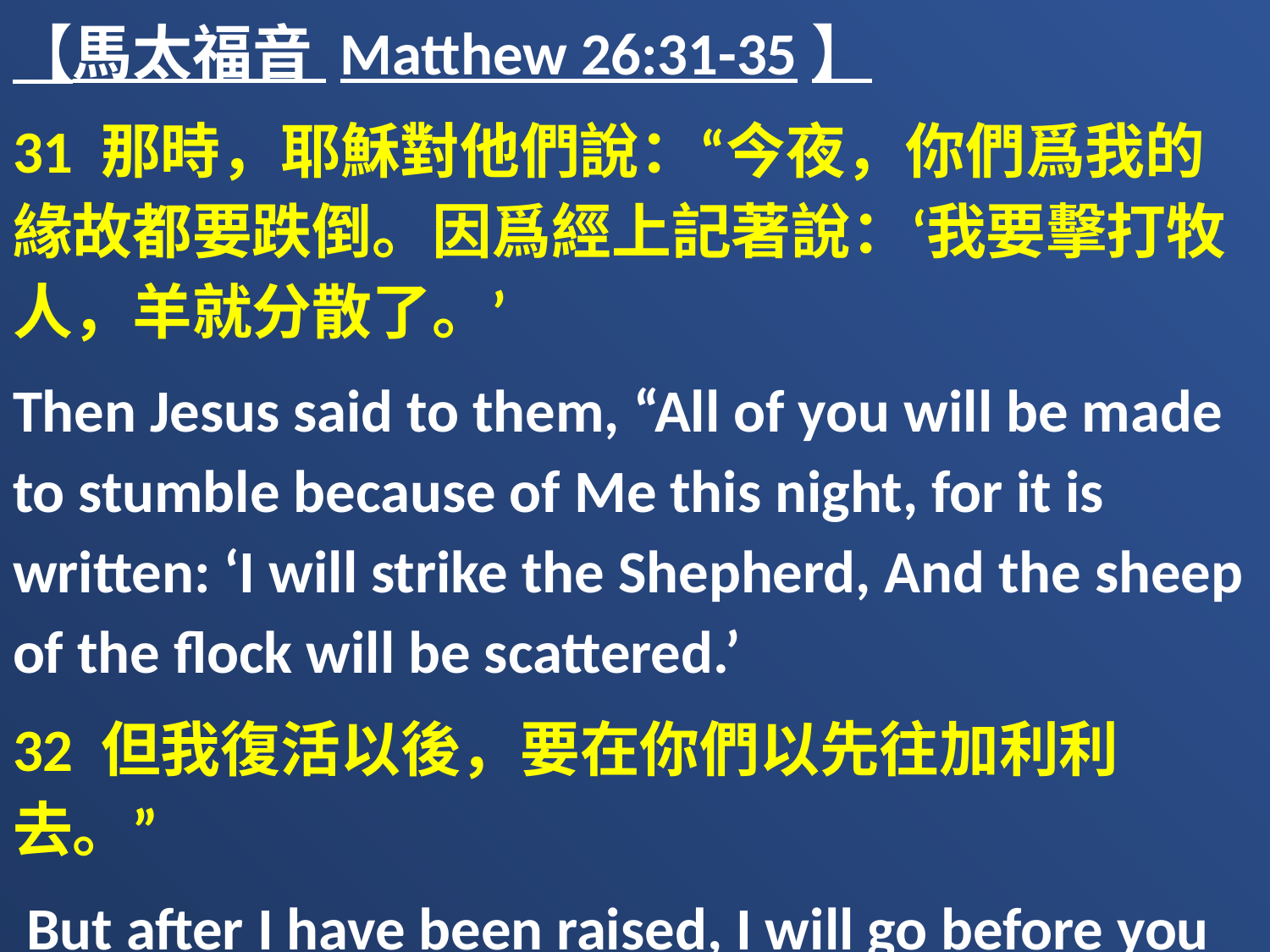

【馬太福音 Matthew 26:31-35】
31 那時，耶穌對他們說：“今夜，你們爲我的緣故都要跌倒。因爲經上記著說：‘我要擊打牧人，羊就分散了。’
Then Jesus said to them, “All of you will be made to stumble because of Me this night, for it is written: ‘I will strike the Shepherd, And the sheep of the flock will be scattered.’
32 但我復活以後，要在你們以先往加利利去。”
 But after I have been raised, I will go before you to Galilee.”